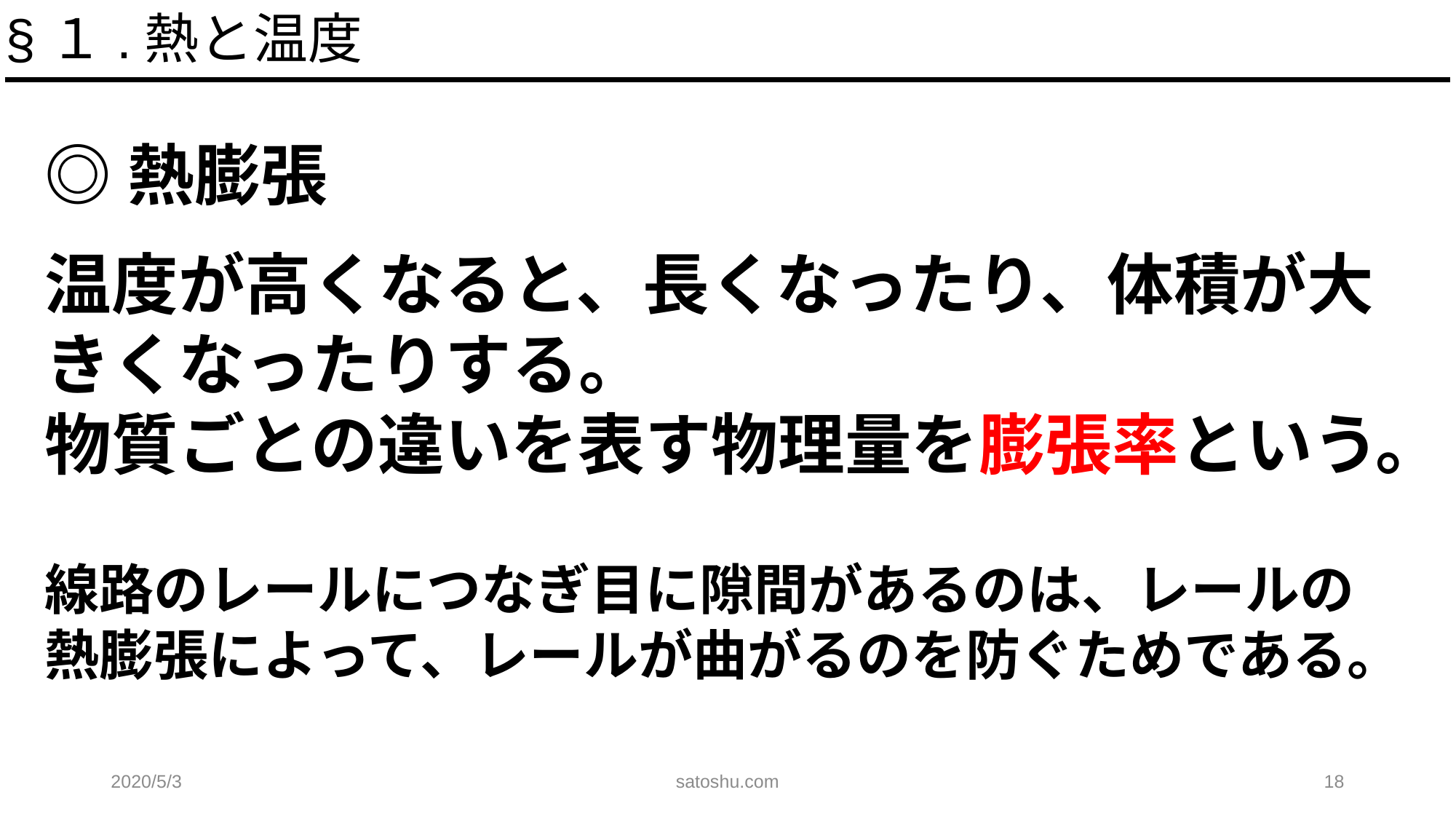

§１.熱と温度
◎熱膨張

温度が高くなると、長くなったり、体積が大きくなったりする。
物質ごとの違いを表す物理量を膨張率という。

線路のレールにつなぎ目に隙間があるのは、レールの熱膨張によって、レールが曲がるのを防ぐためである。
2020/5/3
satoshu.com
18